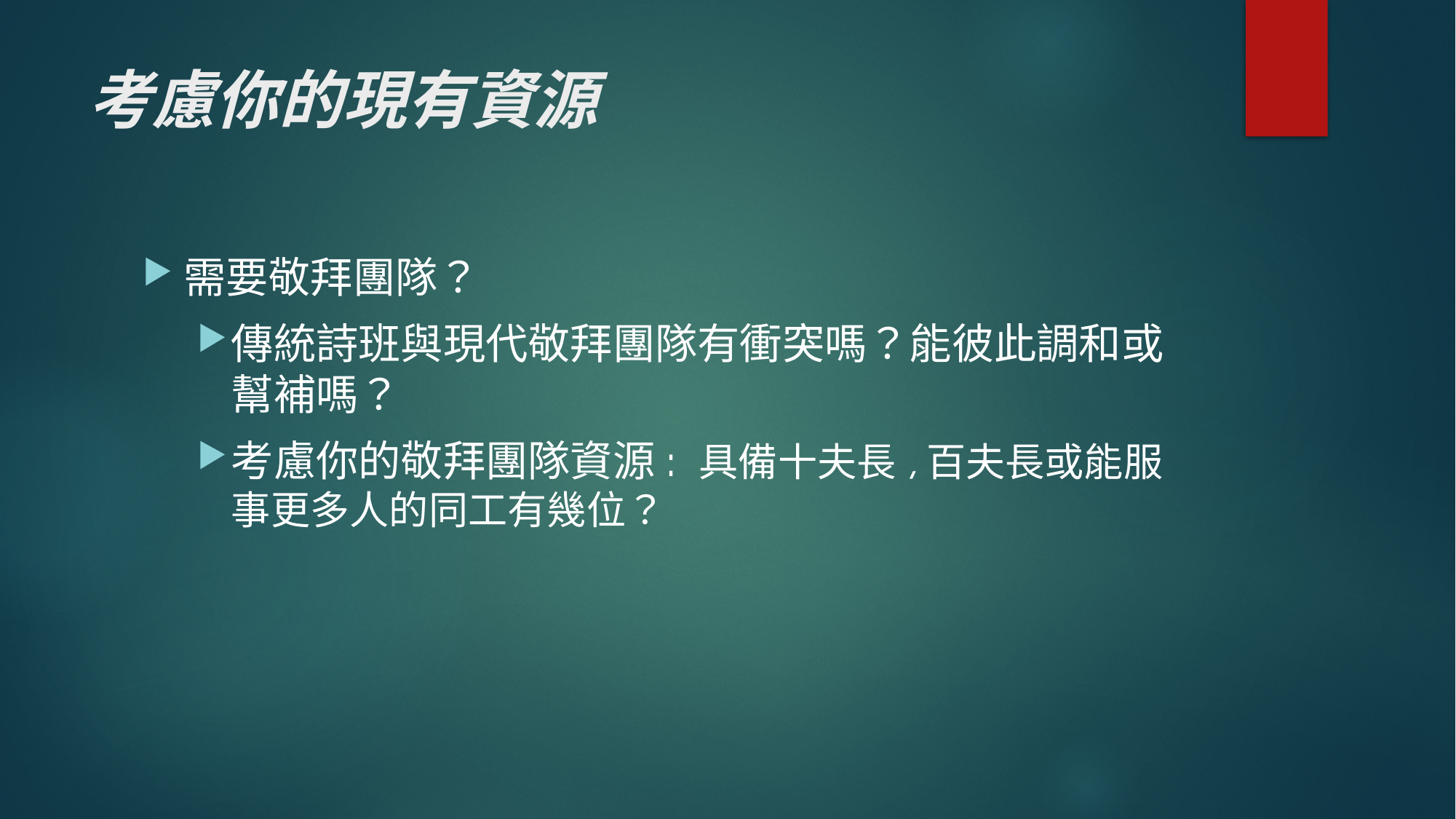

# 考慮你的現有資源
需要敬拜團隊？
傳統詩班與現代敬拜團隊有衝突嗎？能彼此調和或幫補嗎？
考慮你的敬拜團隊資源: 具備十夫長,百夫長或能服事更多人的同工有幾位？